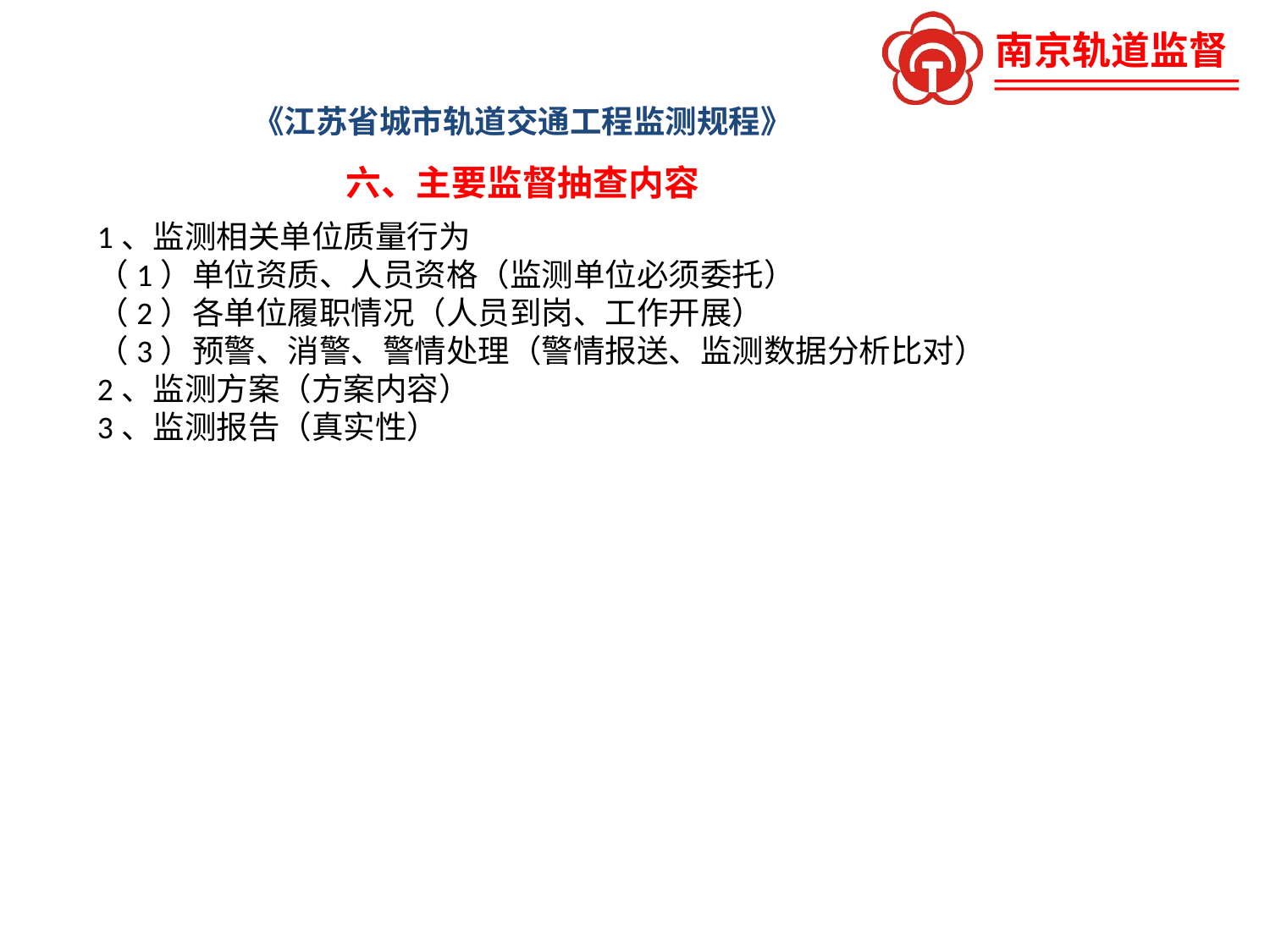

《江苏省城市轨道交通工程监测规程》
六、主要监督抽查内容
1、监测相关单位质量行为
（1）单位资质、人员资格（监测单位必须委托）
（2）各单位履职情况（人员到岗、工作开展）
（3）预警、消警、警情处理（警情报送、监测数据分析比对）
2、监测方案（方案内容）
3、监测报告（真实性）